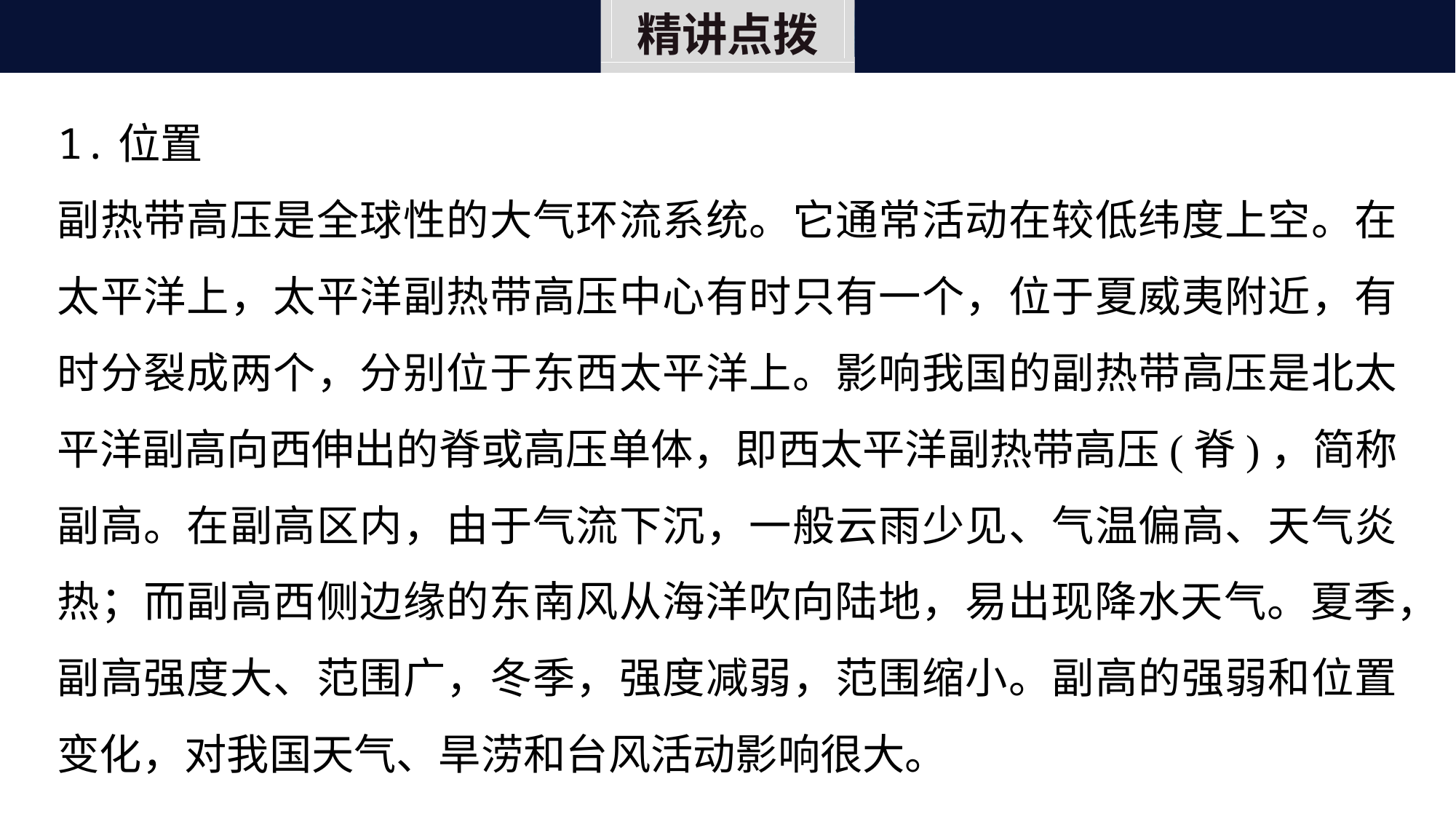

精讲点拨
1.位置
副热带高压是全球性的大气环流系统。它通常活动在较低纬度上空。在太平洋上，太平洋副热带高压中心有时只有一个，位于夏威夷附近，有时分裂成两个，分别位于东西太平洋上。影响我国的副热带高压是北太平洋副高向西伸出的脊或高压单体，即西太平洋副热带高压(脊)，简称副高。在副高区内，由于气流下沉，一般云雨少见、气温偏高、天气炎热；而副高西侧边缘的东南风从海洋吹向陆地，易出现降水天气。夏季，副高强度大、范围广，冬季，强度减弱，范围缩小。副高的强弱和位置变化，对我国天气、旱涝和台风活动影响很大。